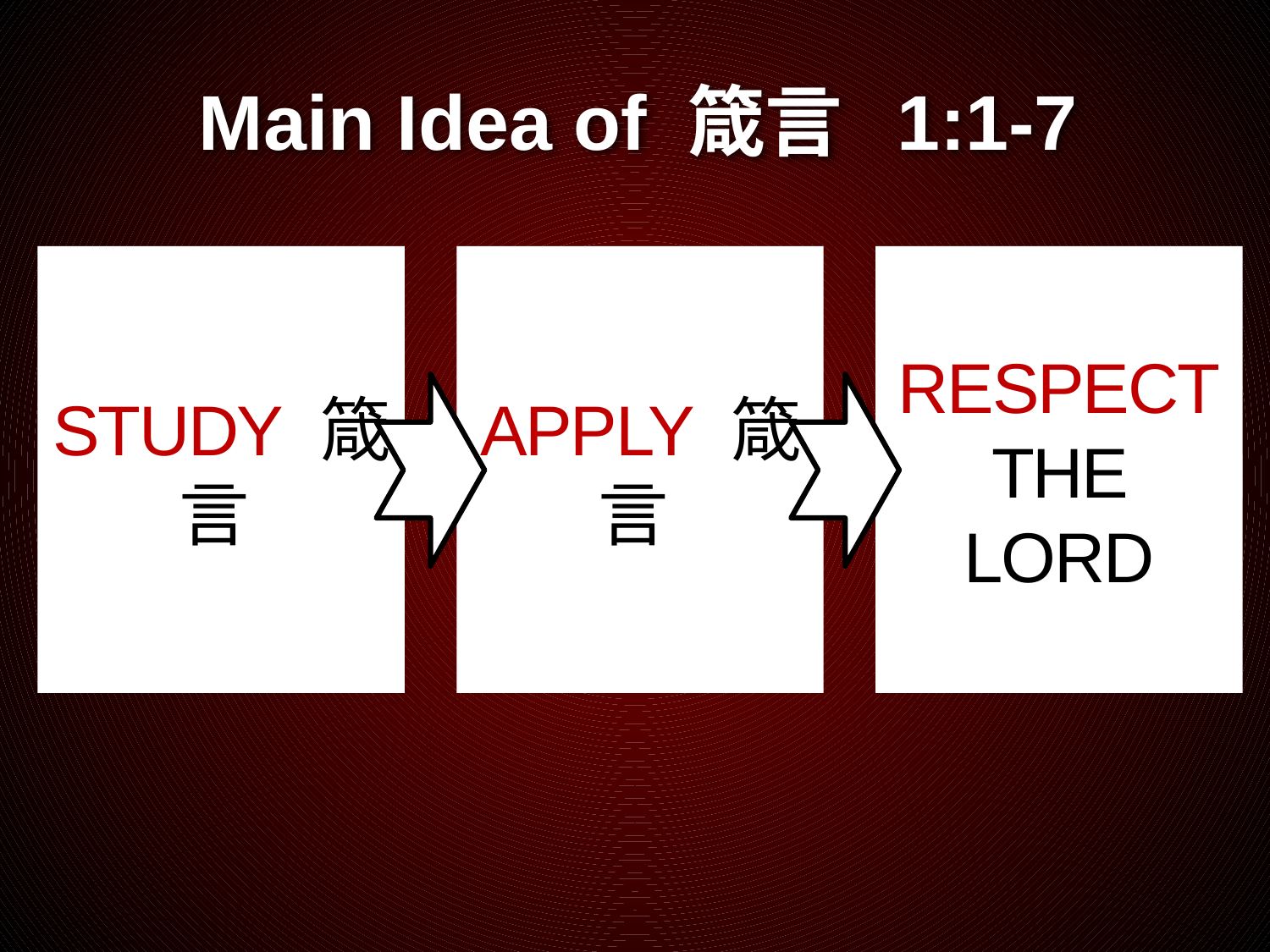

# Main Idea of 箴言  1:1-7
STUDY 箴言
APPLY 箴言
RESPECT THE LORD